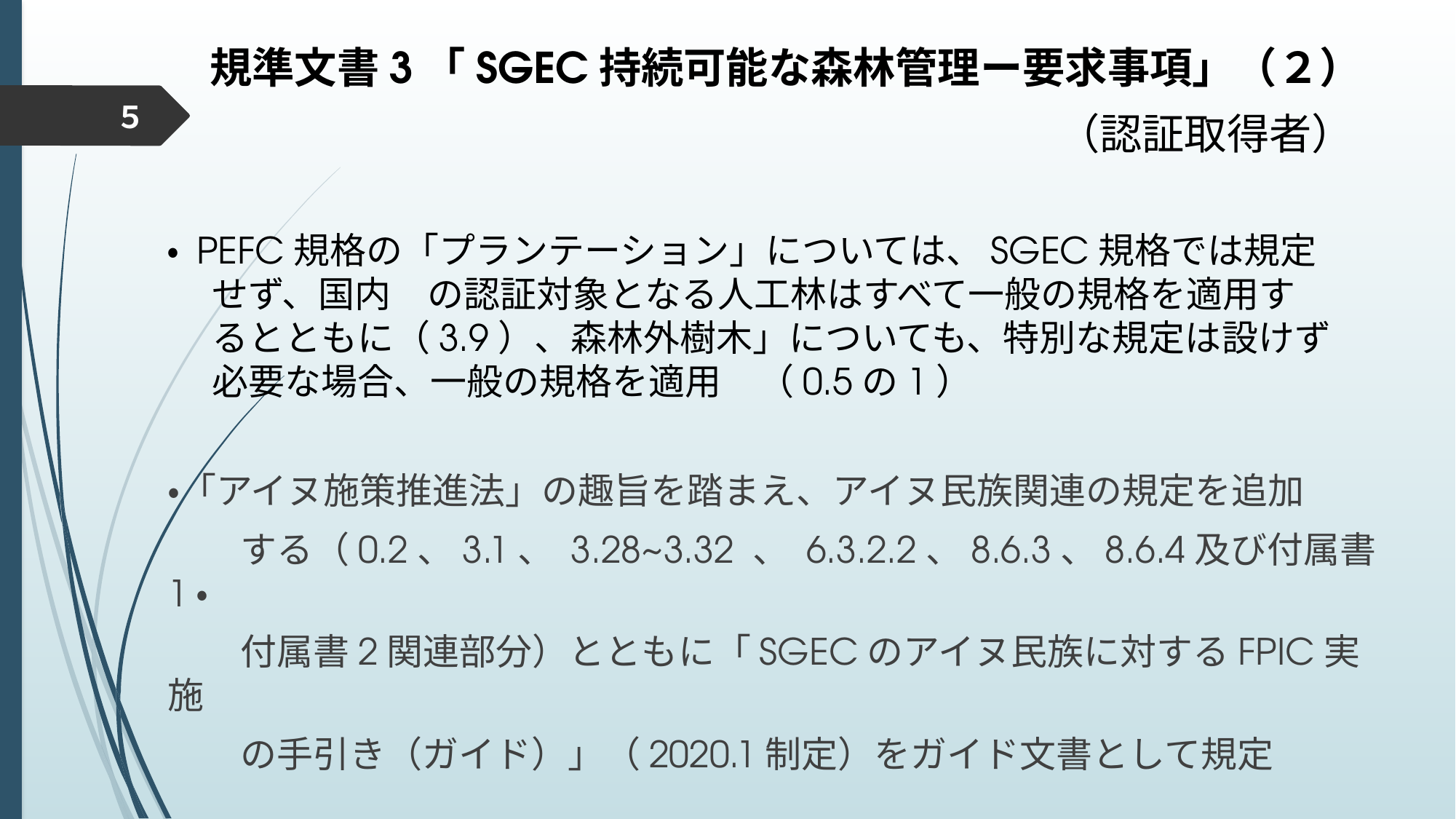

規準文書3「SGEC持続可能な森林管理ー要求事項」（２）
　　　　　　　　　　　　　　　　　　　　　（認証取得者）

・「アイヌ施策推進法」の趣旨を踏まえ、アイヌ民族関連の規定を追加
　　する（0.2、3.1、 3.28~3.32 、 6.3.2.2、8.6.3、8.6.4及び付属書1・
　　付属書2関連部分）とともに「SGECのアイヌ民族に対するFPIC実施
　　の手引き（ガイド）」（2020.1制定）をガイド文書として規定
５
・ PEFC規格の「プランテーション」については、SGEC規格では規定
　 せず、国内　の認証対象となる人工林はすべて一般の規格を適用す
　 るとともに（3.9）、森林外樹木」についても、特別な規定は設けず
　 必要な場合、一般の規格を適用　（0.5の1）